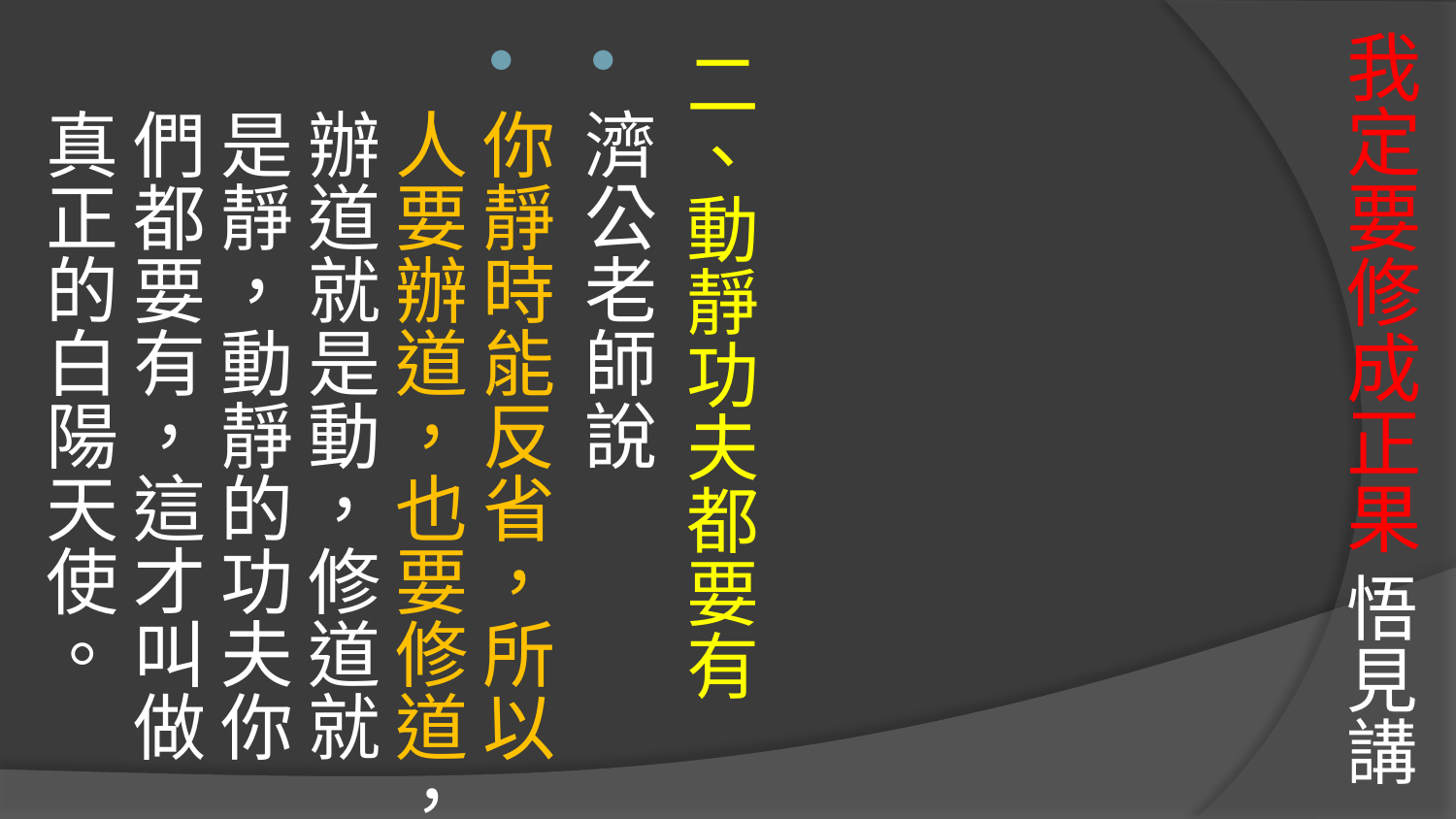

# 我定要修成正果 悟見講
二、動靜功夫都要有
濟公老師說
你靜時能反省，所以人要辦道，也要修道，辦道就是動，修道就是靜，動靜的功夫你們都要有，這才叫做真正的白陽天使。